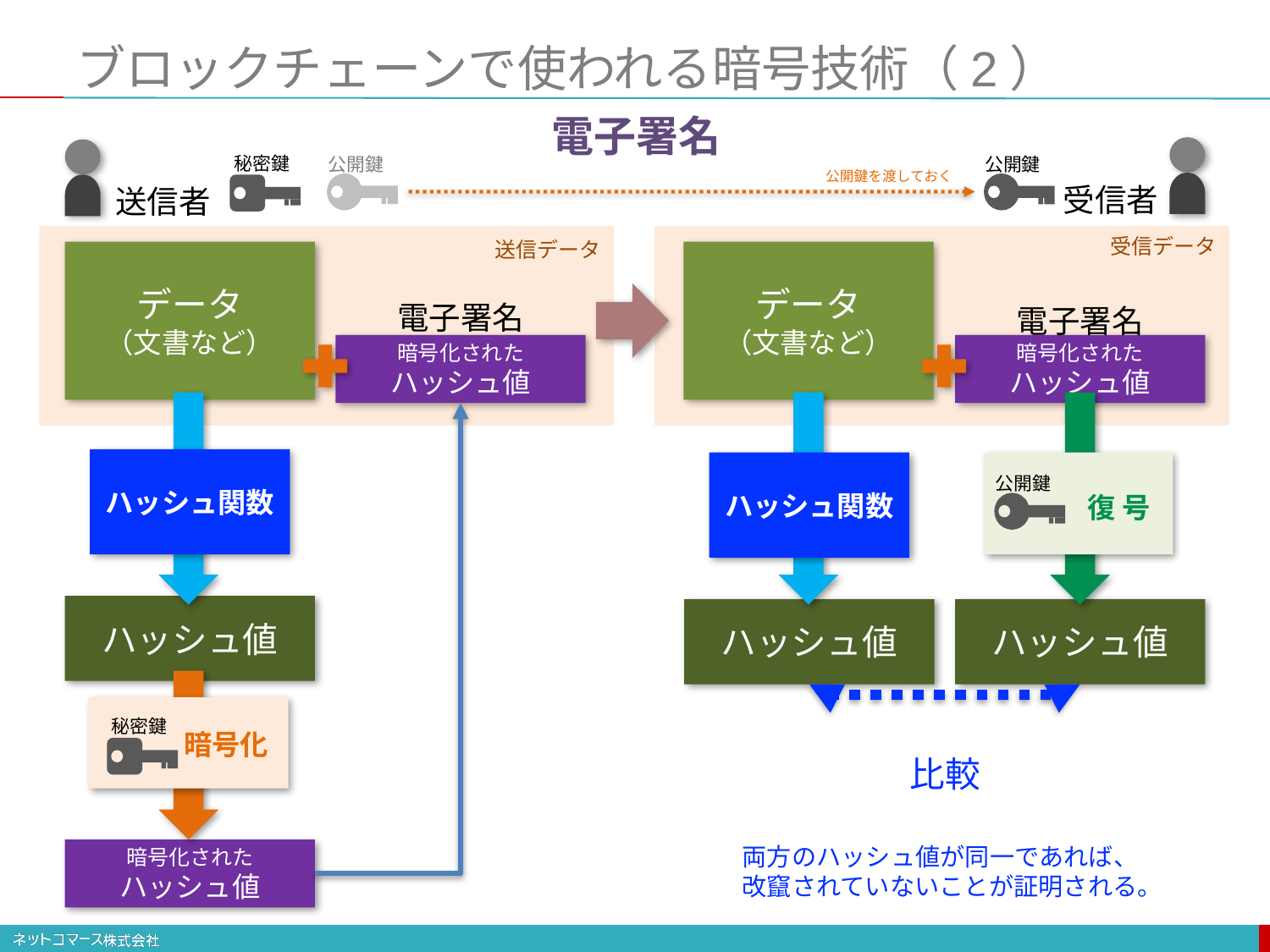

# ブロックチェーンで使われる暗号技術（2）
電子署名

秘密鍵
公開鍵
公開鍵
公開鍵を渡しておく

受信者

送信者

受信データ
送信データ
データ
（文書など）
データ
（文書など）

電子署名
電子署名
暗号化された
ハッシュ値
暗号化された
ハッシュ値

ハッシュ関数
ハッシュ関数

公開鍵
復 号

ハッシュ値
ハッシュ値
ハッシュ値

秘密鍵
暗号化

比較
両方のハッシュ値が同一であれば、
改竄されていないことが証明される。
暗号化された
ハッシュ値